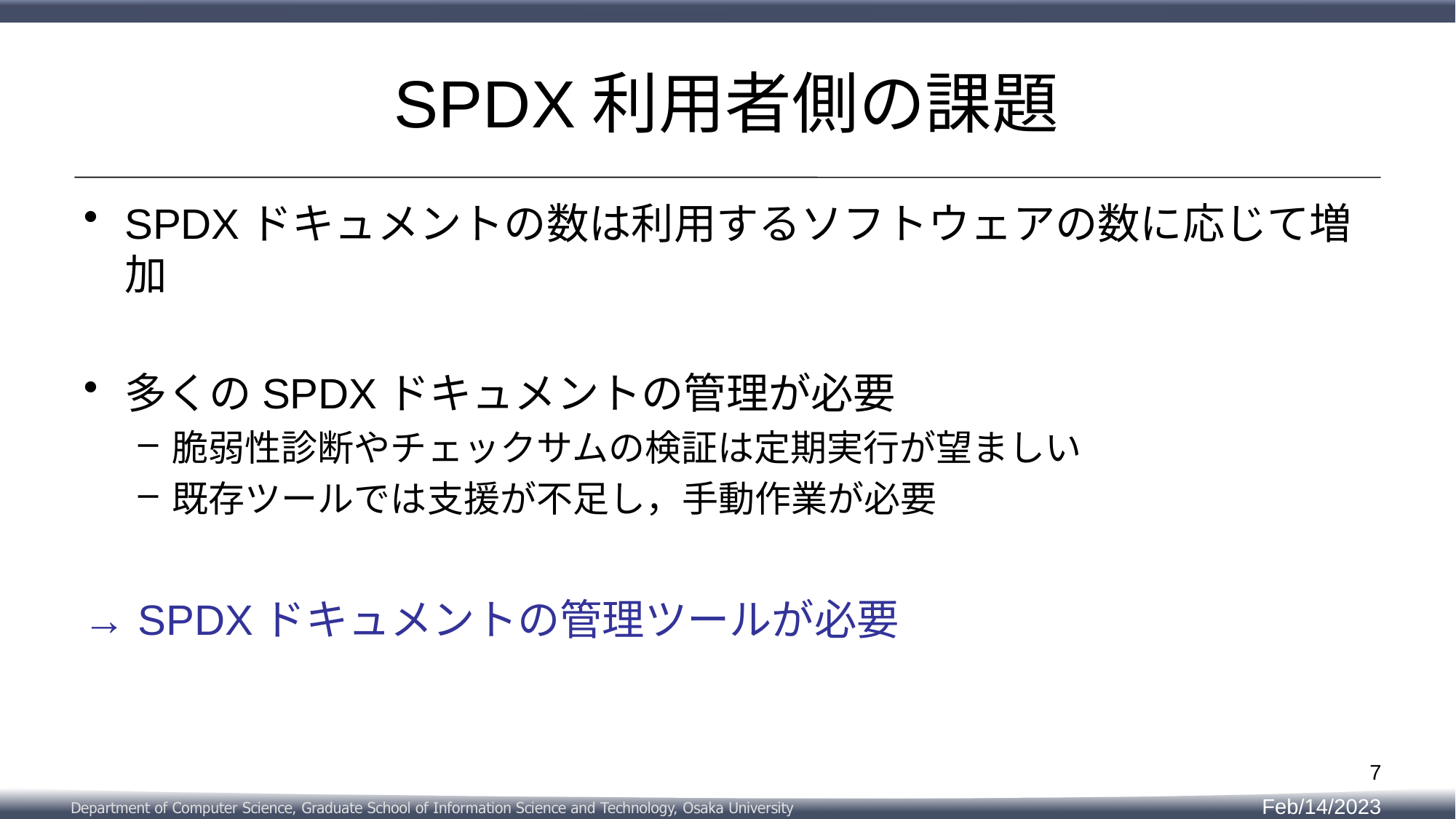

# SPDX利用者側の課題
SPDXドキュメントの数は利用するソフトウェアの数に応じて増加

多くのSPDXドキュメントの管理が必要
脆弱性診断やチェックサムの検証は定期実行が望ましい
既存ツールでは支援が不足し，手動作業が必要

→ SPDXドキュメントの管理ツールが必要

7
Feb/14/2023